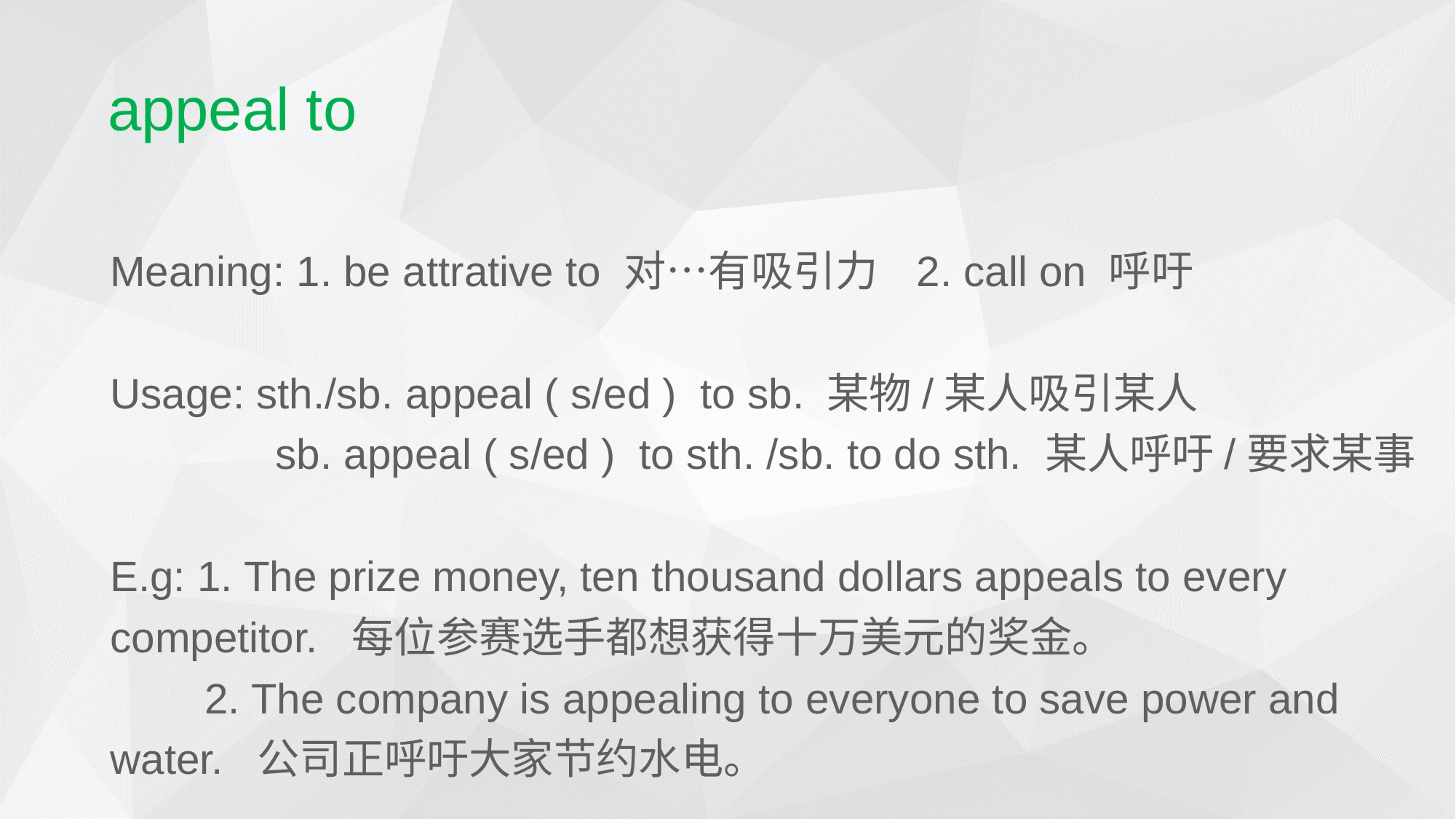

# appeal to

Meaning: 1. be attrative to 对…有吸引力   2. call on 呼吁

Usage: sth./sb. appeal ( s/ed )  to sb. 某物/某人吸引某人
              sb. appeal ( s/ed )  to sth. /sb. to do sth. 某人呼吁/要求某事

E.g: 1. The prize money, ten thousand dollars appeals to every competitor.  每位参赛选手都想获得十万美元的奖金。
        2. The company is appealing to everyone to save power and water.  公司正呼吁大家节约水电。